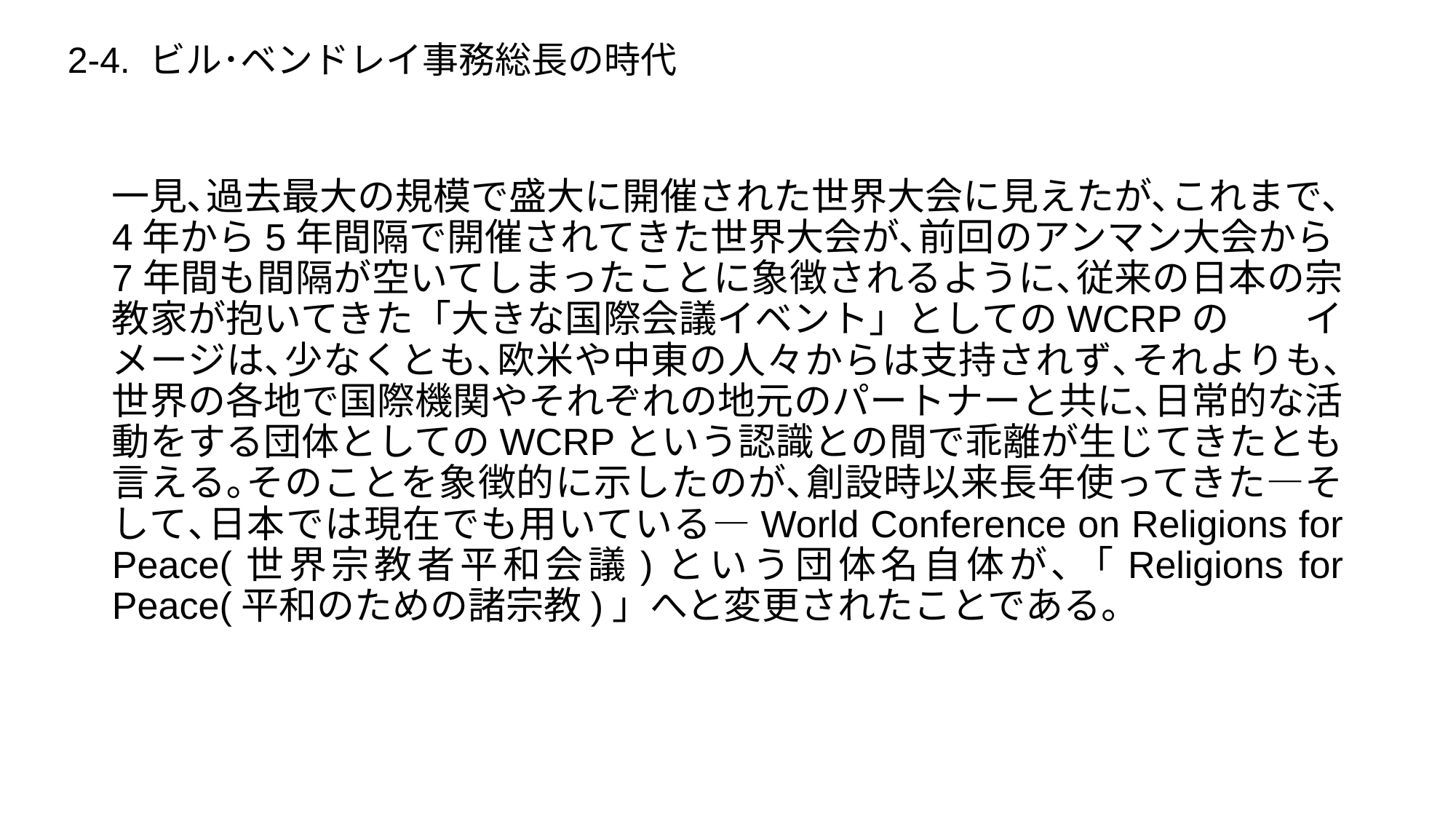

2-4. ビル･ベンドレイ事務総長の時代
一見､過去最大の規模で盛大に開催された世界大会に見えたが､これまで､4年から5年間隔で開催されてきた世界大会が､前回のアンマン大会から7年間も間隔が空いてしまったことに象徴されるように､従来の日本の宗教家が抱いてきた「大きな国際会議イベント」としてのWCRPの　　イメージは､少なくとも､欧米や中東の人々からは支持されず､それよりも､世界の各地で国際機関やそれぞれの地元のパートナーと共に､日常的な活動をする団体としてのWCRPという認識との間で乖離が生じてきたとも言える｡そのことを象徴的に示したのが､創設時以来長年使ってきた―そして､日本では現在でも用いている―World Conference on Religions for Peace(世界宗教者平和会議)という団体名自体が､「Religions for Peace(平和のための諸宗教)」へと変更されたことである。